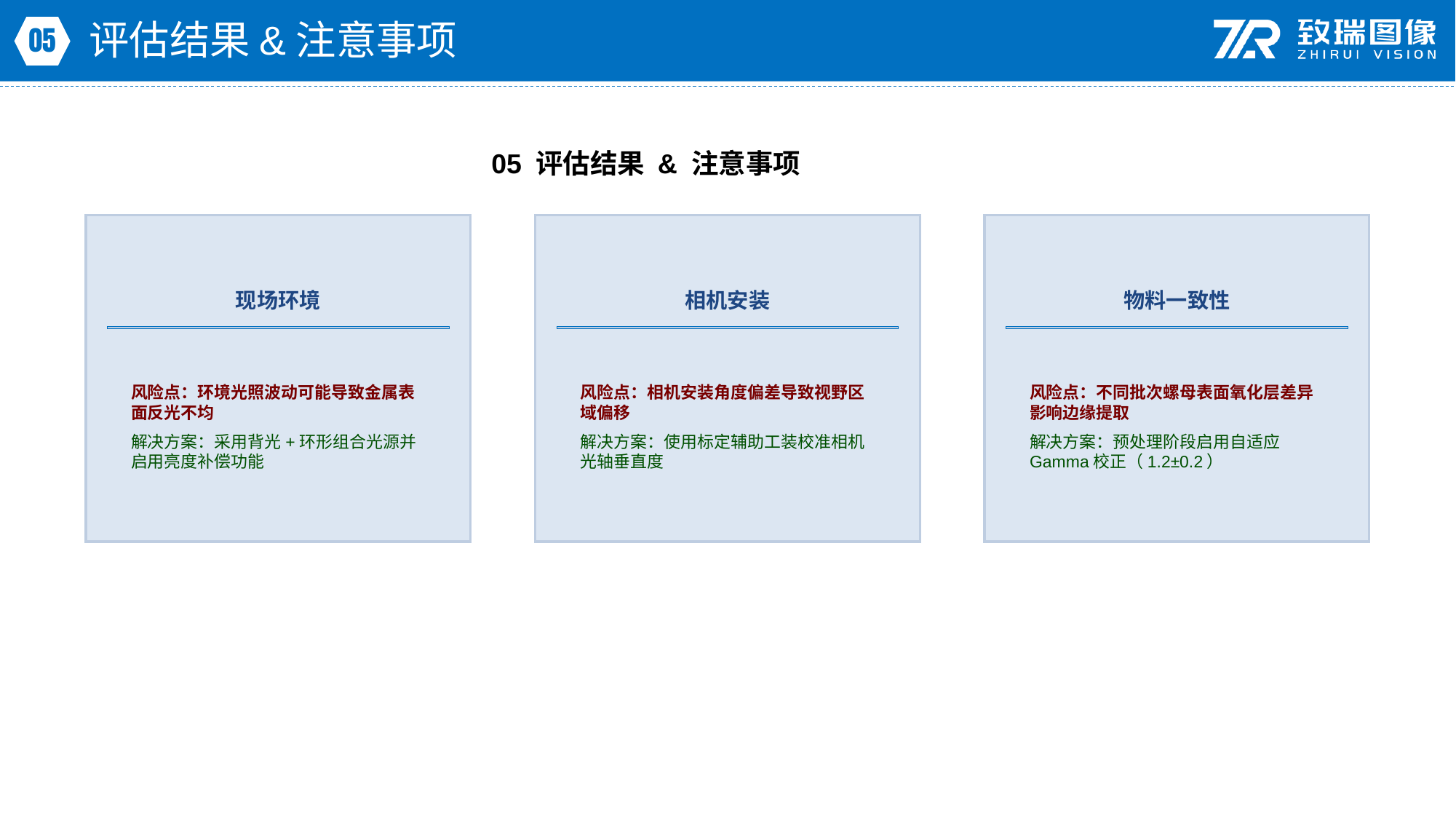

评估结果&注意事项
05

05 评估结果 & 注意事项

现场环境

相机安装

物料一致性

风险点：环境光照波动可能导致金属表面反光不均
解决方案：采用背光+环形组合光源并启用亮度补偿功能

风险点：相机安装角度偏差导致视野区域偏移
解决方案：使用标定辅助工装校准相机光轴垂直度

风险点：不同批次螺母表面氧化层差异影响边缘提取
解决方案：预处理阶段启用自适应Gamma校正（1.2±0.2）